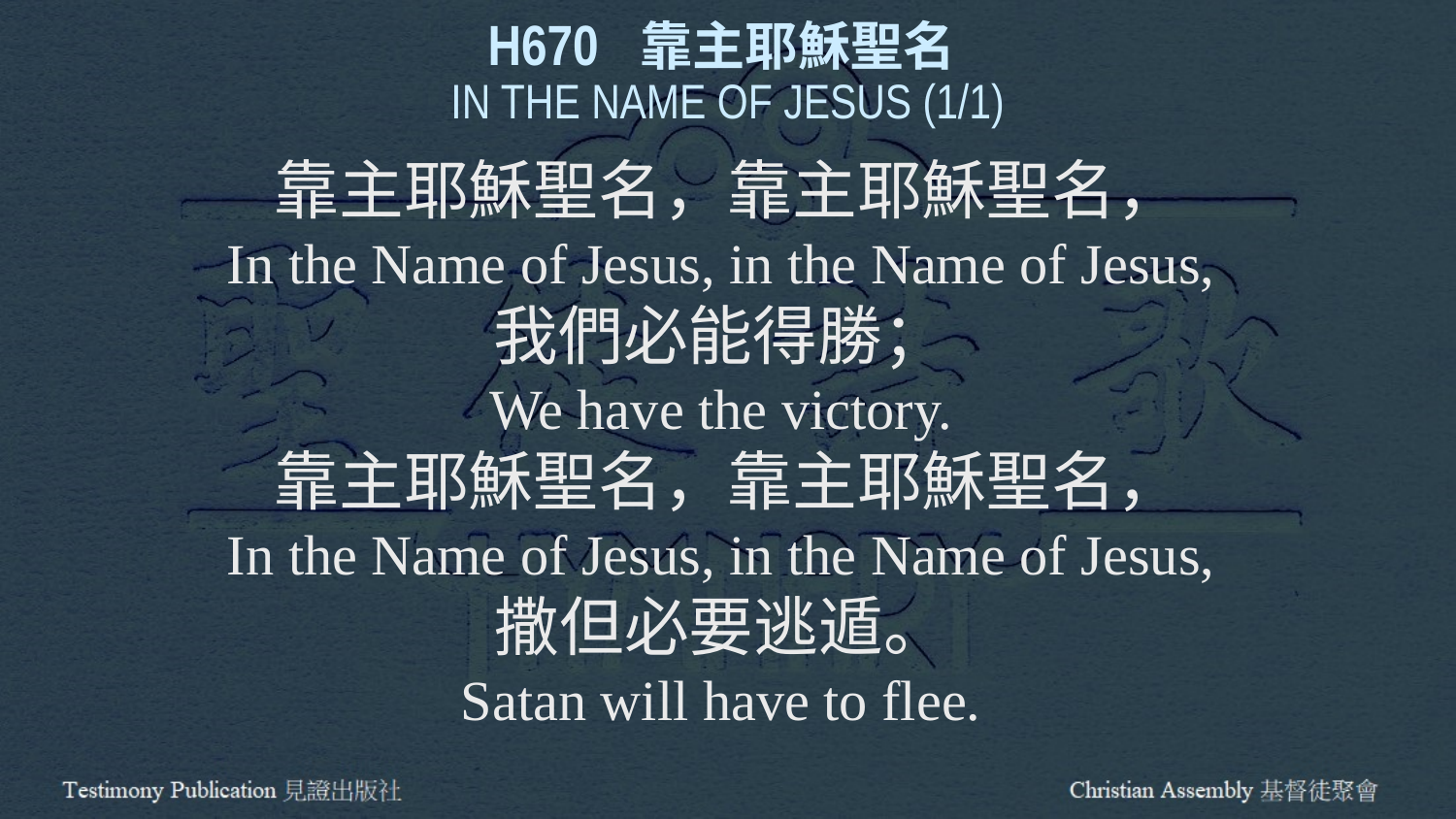

H670  靠主耶穌聖名
IN THE NAME OF JESUS (1/1)
靠主耶穌聖名，靠主耶穌聖名，
In the Name of Jesus, in the Name of Jesus,
我們必能得勝；
We have the victory.
靠主耶穌聖名，靠主耶穌聖名，
In the Name of Jesus, in the Name of Jesus,
撒但必要逃遁。
Satan will have to flee.